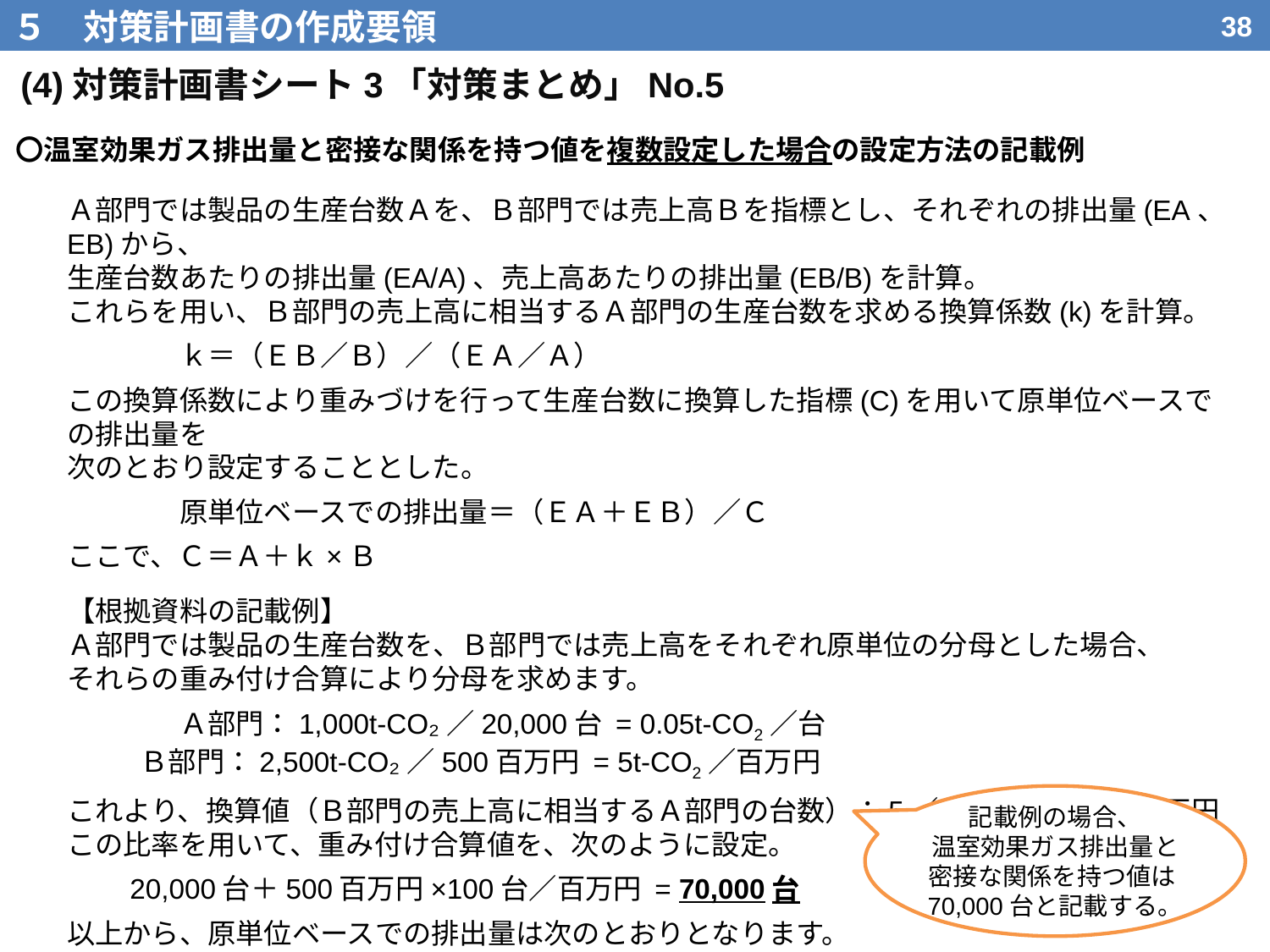

５　対策計画書の作成要領
38
 (4)対策計画書シート3「対策まとめ」No.5
〇温室効果ガス排出量と密接な関係を持つ値を複数設定した場合の設定方法の記載例
Ａ部門では製品の生産台数Ａを、Ｂ部門では売上高Ｂを指標とし、それぞれの排出量(EA、EB)から、
生産台数あたりの排出量(EA/A)、売上高あたりの排出量(EB/B)を計算。
これらを用い、Ｂ部門の売上高に相当するＡ部門の生産台数を求める換算係数(k)を計算。
　　　　ｋ＝（ＥＢ／Ｂ）／（ＥＡ／Ａ）
この換算係数により重みづけを行って生産台数に換算した指標(C)を用いて原単位ベースでの排出量を
次のとおり設定することとした。
　　　　原単位ベースでの排出量＝（ＥＡ＋ＥＢ）／Ｃ
ここで、Ｃ＝Ａ＋ｋ×Ｂ
【根拠資料の記載例】
Ａ部門では製品の生産台数を、Ｂ部門では売上高をそれぞれ原単位の分母とした場合、
それらの重み付け合算により分母を求めます。
　　　　Ａ部門：1,000t-CO₂／20,000台 = 0.05t-CO2／台
     　 Ｂ部門：2,500t-CO₂／500百万円 = 5t-CO2／百万円
これより、換算値（Ｂ部門の売上高に相当するＡ部門の台数）：5／0.05 =100台／百万円
この比率を用いて、重み付け合算値を、次のように設定。
        20,000台＋500百万円×100台／百万円 = 70,000台
以上から、原単位ベースでの排出量は次のとおりとなります。
        3,500t-CO2／70,000台 ≒ 0.05t-CO2／台
記載例の場合、
温室効果ガス排出量と
密接な関係を持つ値は70,000台と記載する。